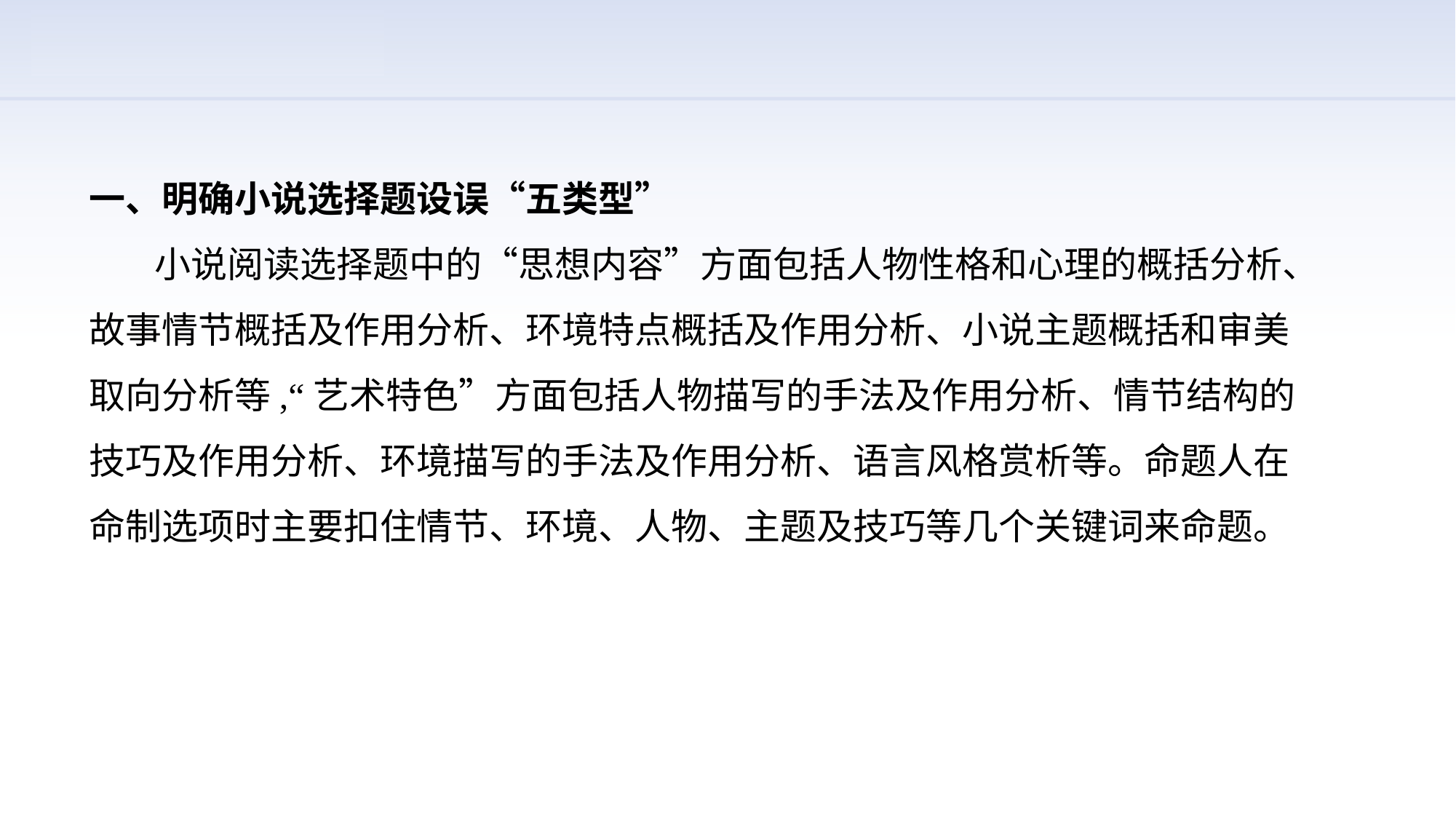

一、明确小说选择题设误“五类型”
       小说阅读选择题中的“思想内容”方面包括人物性格和心理的概括分析、故事情节概括及作用分析、环境特点概括及作用分析、小说主题概括和审美取向分析等,“艺术特色”方面包括人物描写的手法及作用分析、情节结构的技巧及作用分析、环境描写的手法及作用分析、语言风格赏析等。命题人在命制选项时主要扣住情节、环境、人物、主题及技巧等几个关键词来命题。